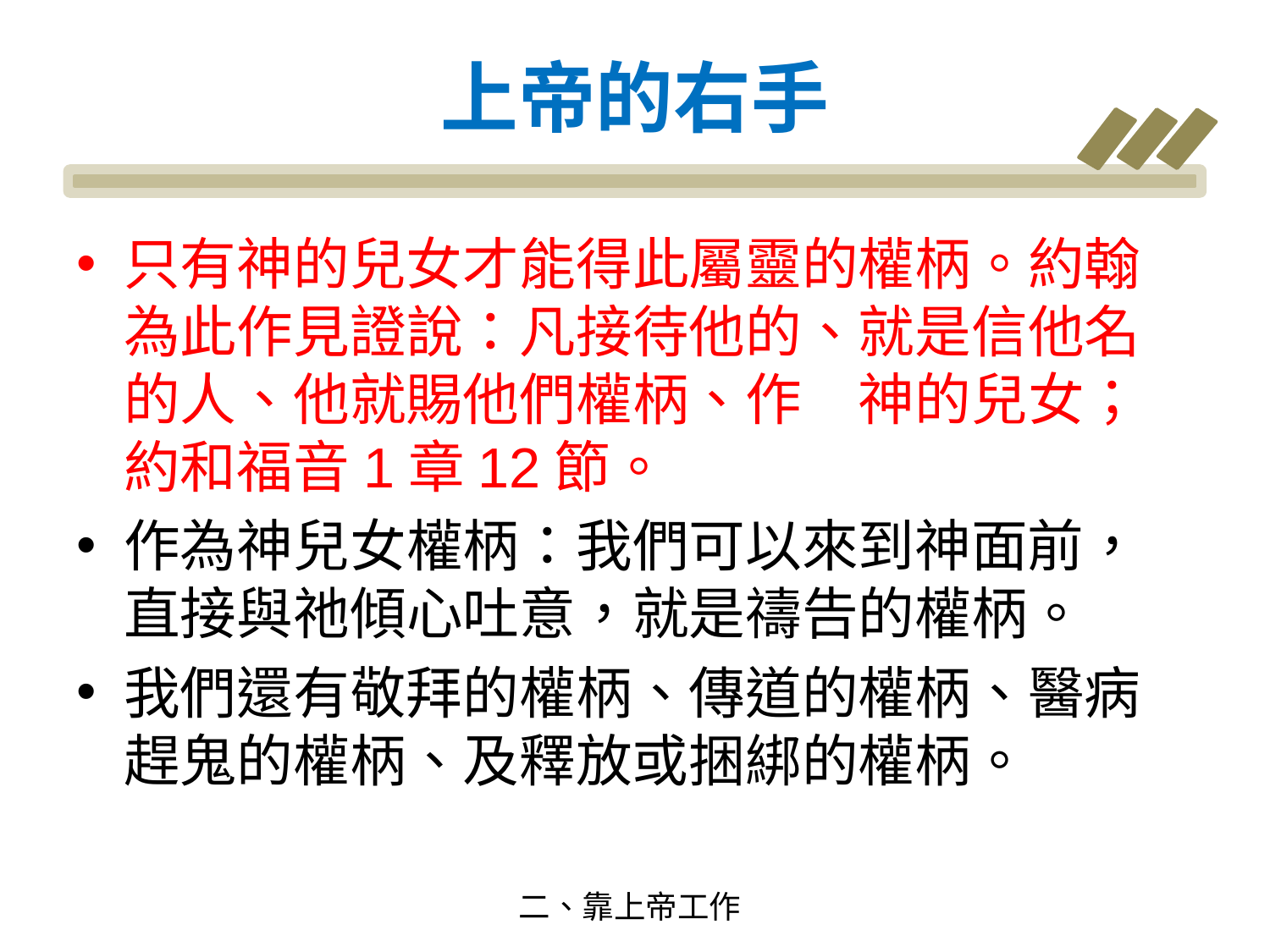

# 上帝的右手
只有神的兒女才能得此屬靈的權柄。約翰為此作見證說：凡接待他的、就是信他名的人、他就賜他們權柄、作　神的兒女；約和福音1章12節。
作為神兒女權柄：我們可以來到神面前，直接與祂傾心吐意，就是禱告的權柄。
我們還有敬拜的權柄、傳道的權柄、醫病趕鬼的權柄、及釋放或捆綁的權柄。
二、靠上帝工作